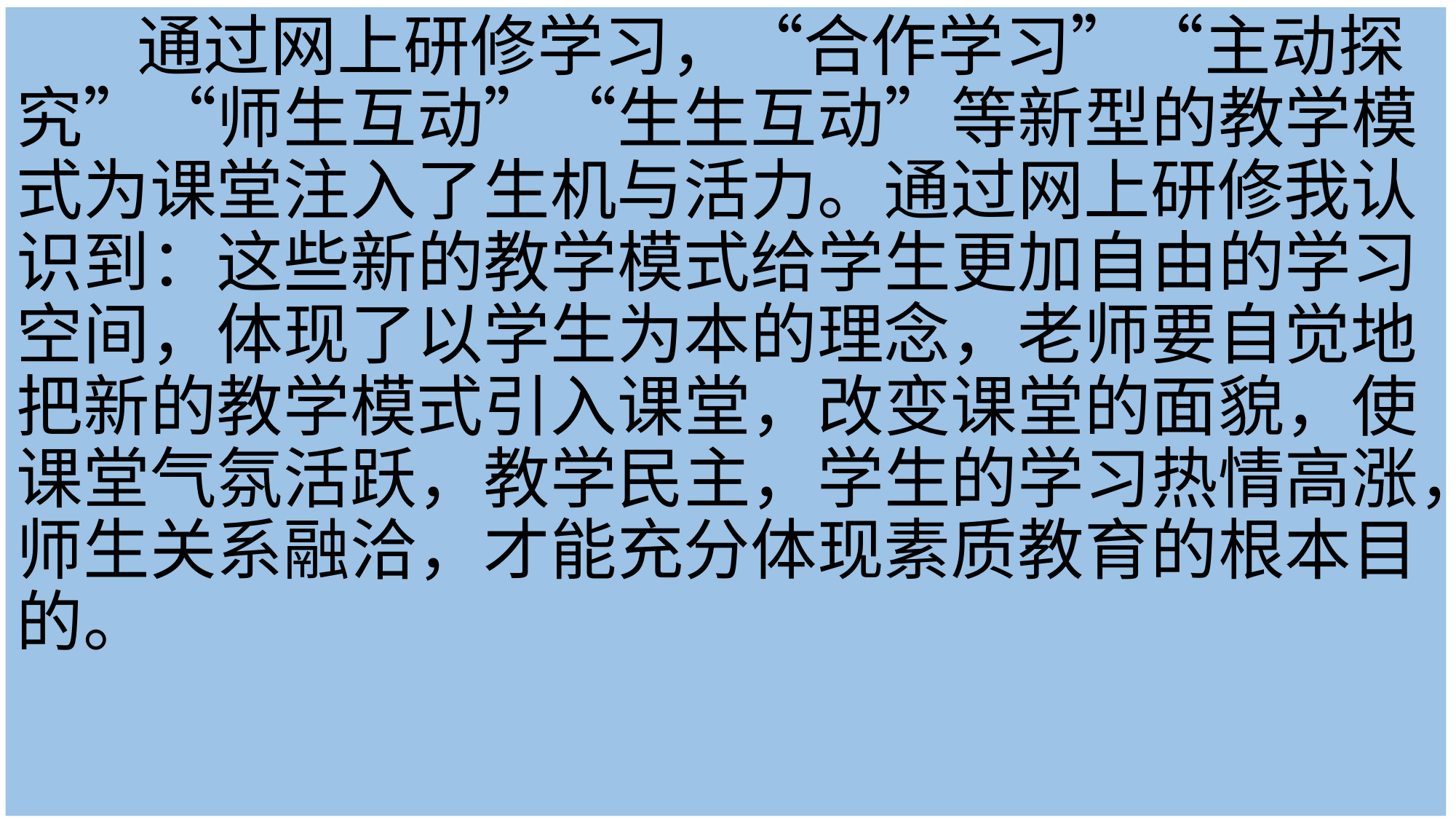

# 通过网上研修学习，“合作学习”“主动探究”“师生互动”“生生互动”等新型的教学模式为课堂注入了生机与活力。通过网上研修我认识到：这些新的教学模式给学生更加自由的学习空间，体现了以学生为本的理念，老师要自觉地把新的教学模式引入课堂，改变课堂的面貌，使课堂气氛活跃，教学民主，学生的学习热情高涨，师生关系融洽，才能充分体现素质教育的根本目的。